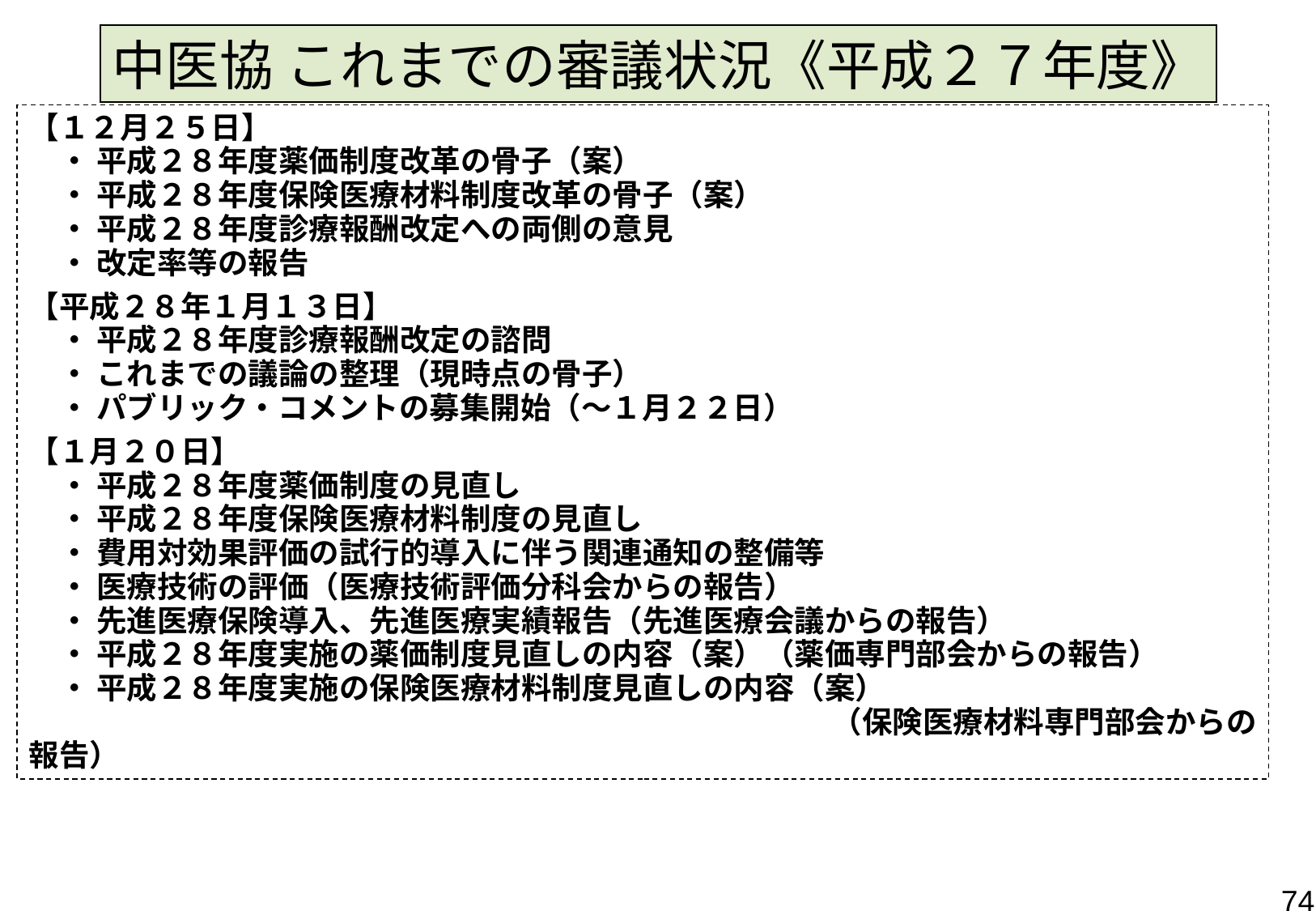

中医協 これまでの審議状況《平成２７年度》
【１２月２５日】
　・ 平成２８年度薬価制度改革の骨子（案）
　・ 平成２８年度保険医療材料制度改革の骨子（案）
　・ 平成２８年度診療報酬改定への両側の意見
　・ 改定率等の報告
【平成２８年１月１３日】
　・ 平成２８年度診療報酬改定の諮問
　・ これまでの議論の整理（現時点の骨子）
　・ パブリック・コメントの募集開始（～１月２２日）
【１月２０日】
　・ 平成２８年度薬価制度の見直し
　・ 平成２８年度保険医療材料制度の見直し
　・ 費用対効果評価の試行的導入に伴う関連通知の整備等
　・ 医療技術の評価（医療技術評価分科会からの報告）
　・ 先進医療保険導入、先進医療実績報告（先進医療会議からの報告）
　・ 平成２８年度実施の薬価制度見直しの内容（案）（薬価専門部会からの報告）
　・ 平成２８年度実施の保険医療材料制度見直しの内容（案）
　　　　　　　　　　　　　　　　　　　　　　　　　　  （保険医療材料専門部会からの報告）
74